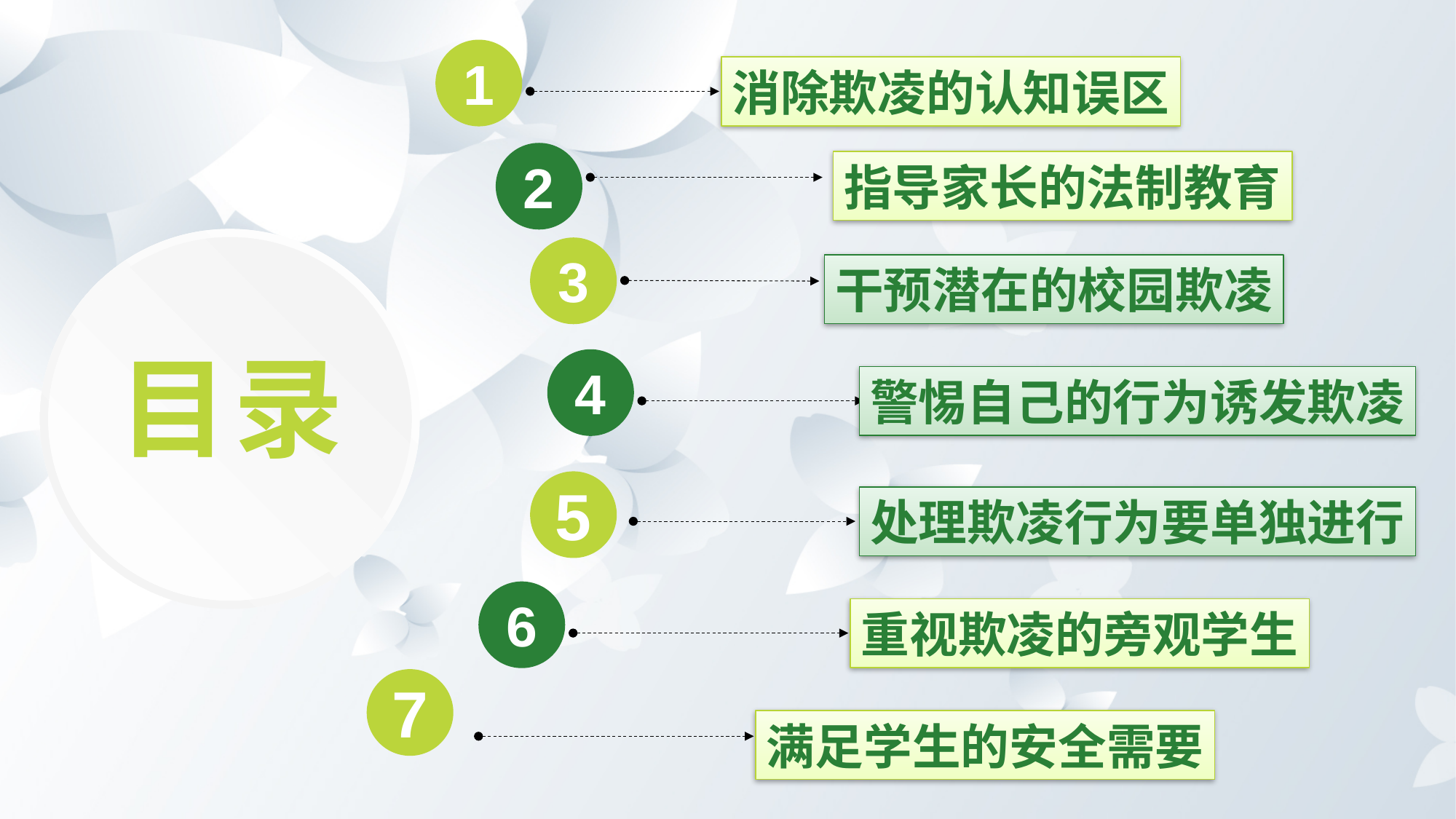

1
消除欺凌的认知误区

2
指导家长的法制教育

3
干预潜在的校园欺凌
目录

4
警惕自己的行为诱发欺凌
5

处理欺凌行为要单独进行

6
重视欺凌的旁观学生
7

满足学生的安全需要